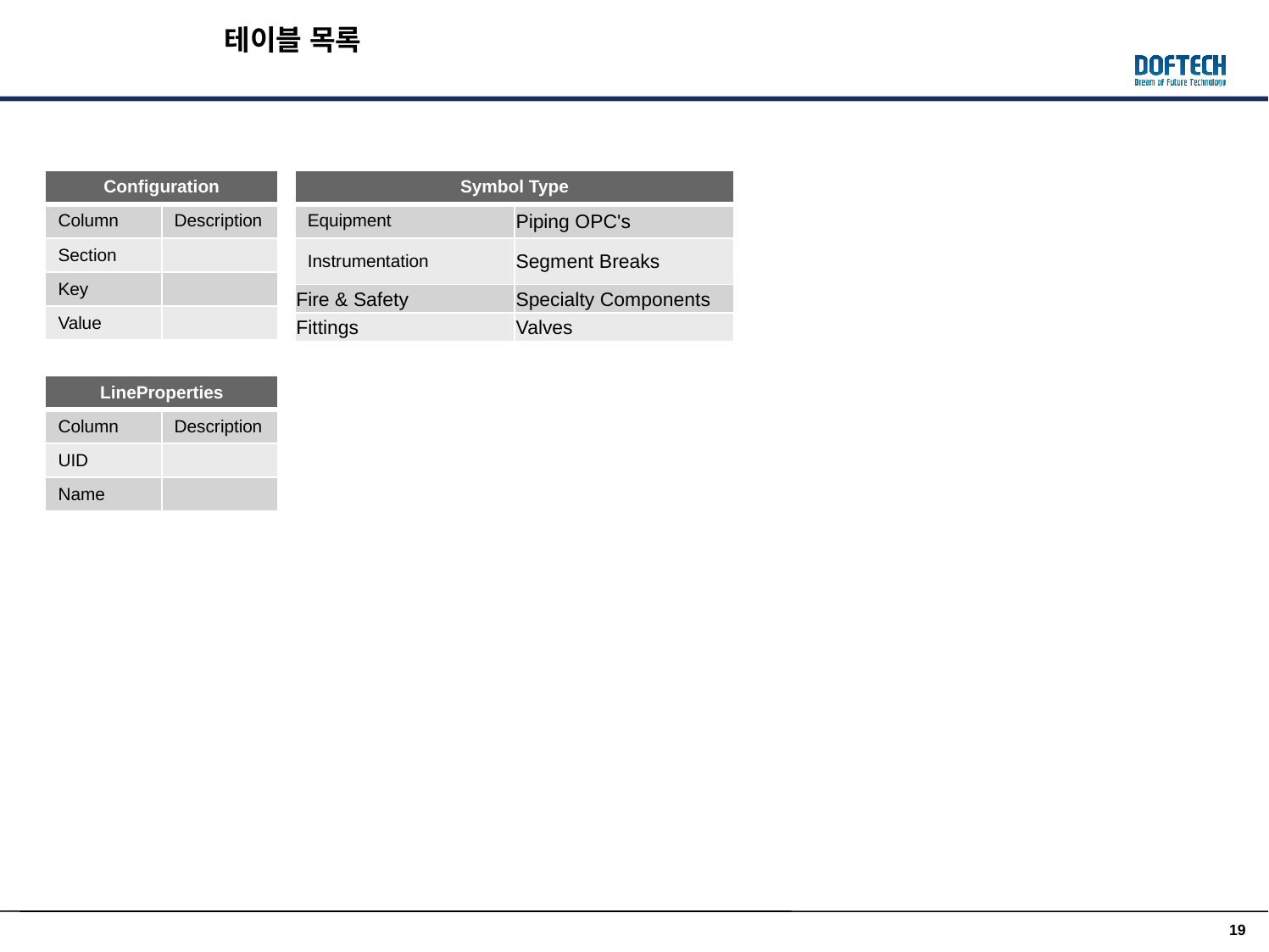

테이블 목록
| Configuration |  |
| --- | --- |
| Column | Description |
| Section |  |
| Key |  |
| Value |  |
| Symbol Type |  |
| --- | --- |
| Equipment | Piping OPC's |
| Instrumentation | Segment Breaks |
| Fire & Safety | Specialty Components |
| Fittings | Valves |
| LineProperties |  |
| --- | --- |
| Column | Description |
| UID |  |
| Name |  |